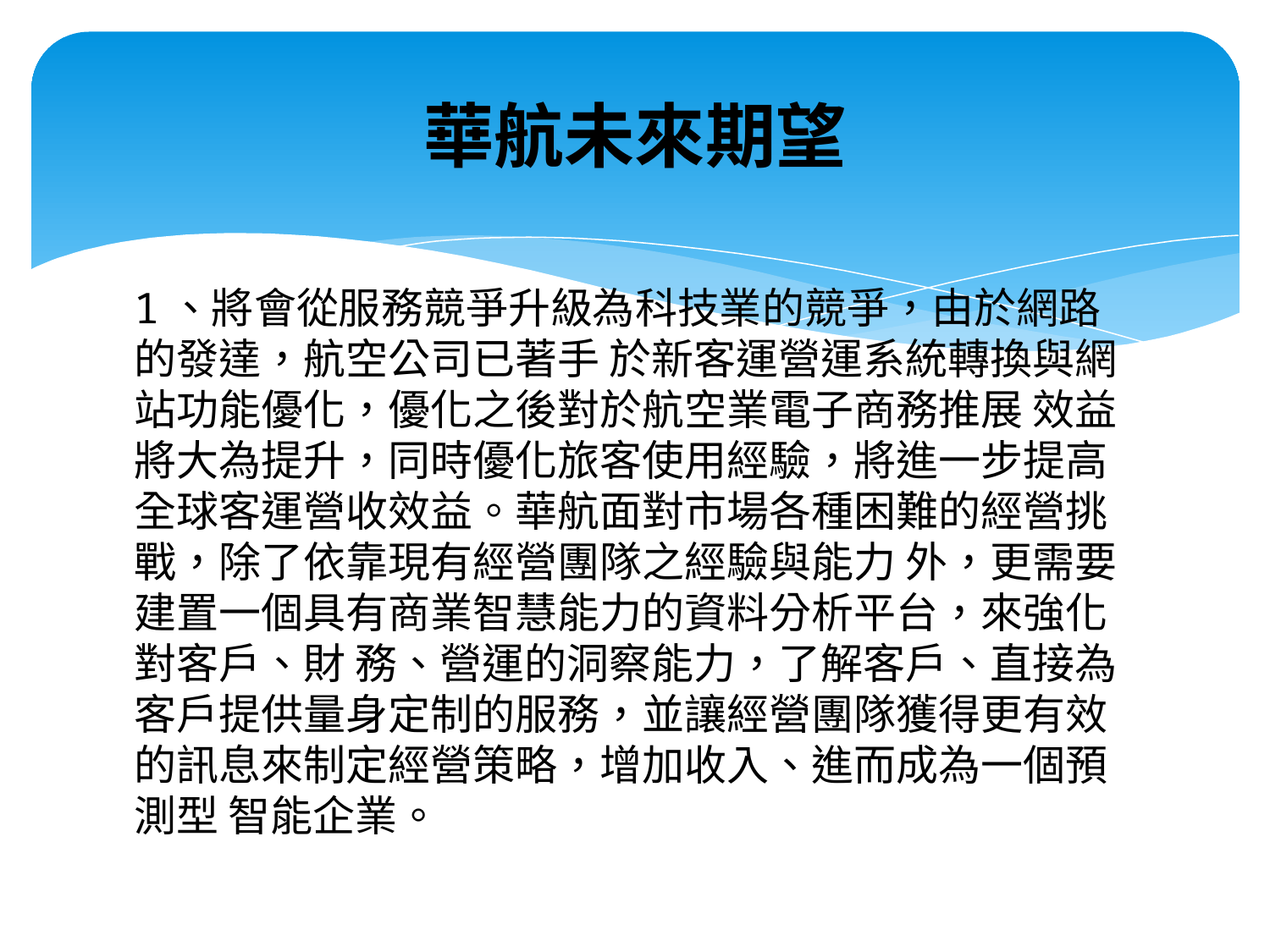

# 華航未來期望
1、將會從服務競爭升級為科技業的競爭，由於網路的發達，航空公司已著手 於新客運營運系統轉換與網站功能優化，優化之後對於航空業電子商務推展 效益將大為提升，同時優化旅客使用經驗，將進一步提高全球客運營收效益。華航面對市場各種困難的經營挑戰，除了依靠現有經營團隊之經驗與能力 外，更需要建置一個具有商業智慧能力的資料分析平台，來強化對客戶、財 務、營運的洞察能力，了解客戶、直接為客戶提供量身定制的服務，並讓經營團隊獲得更有效的訊息來制定經營策略，增加收入、進而成為一個預測型 智能企業。